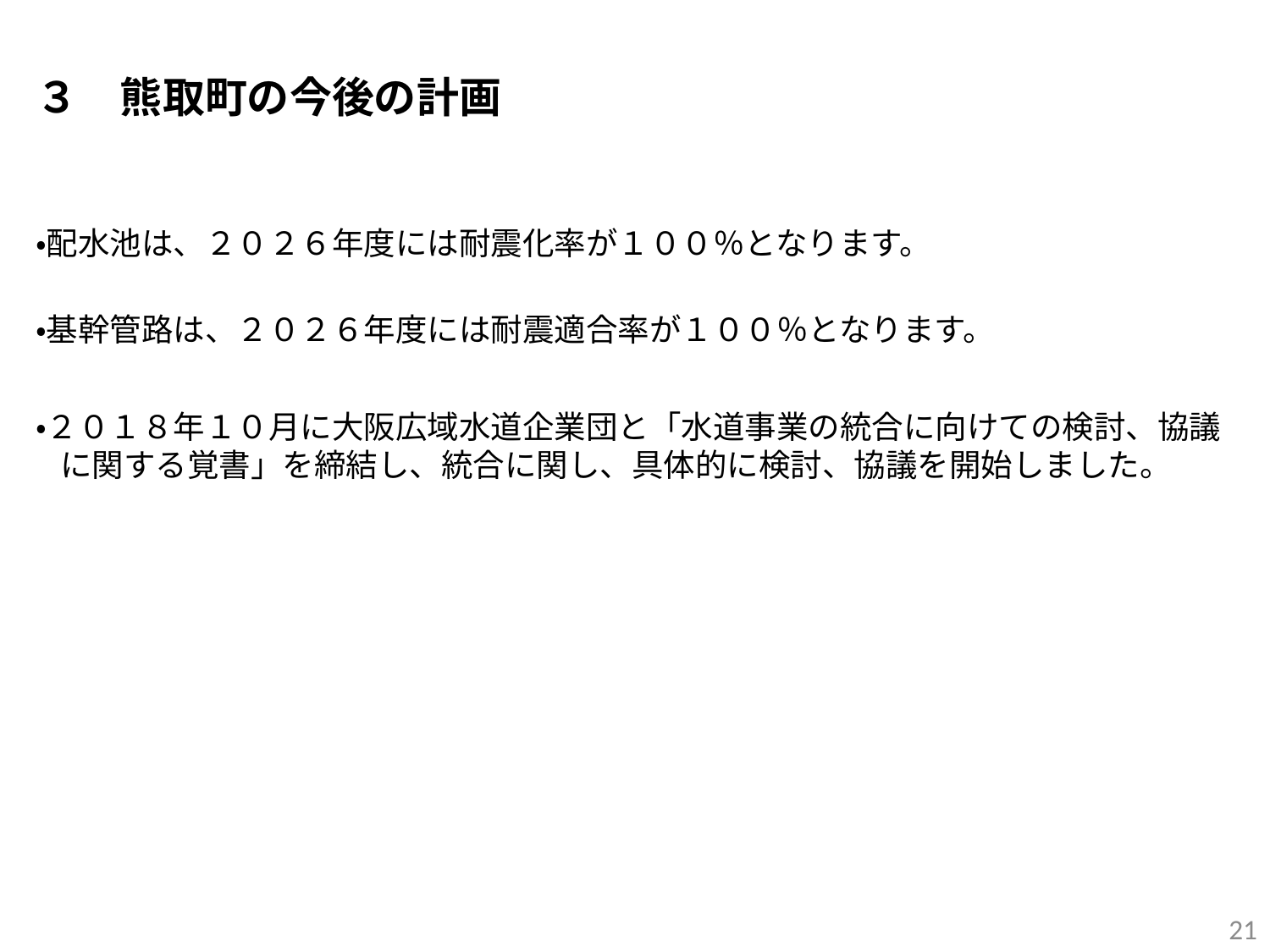

３　熊取町の今後の計画

・配水池は、２０２６年度には耐震化率が１００％となります。

・基幹管路は、２０２６年度には耐震適合率が１００％となります。

・２０１８年１０月に大阪広域水道企業団と「水道事業の統合に向けての検討、協議に関する覚書」を締結し、統合に関し、具体的に検討、協議を開始しました。

21